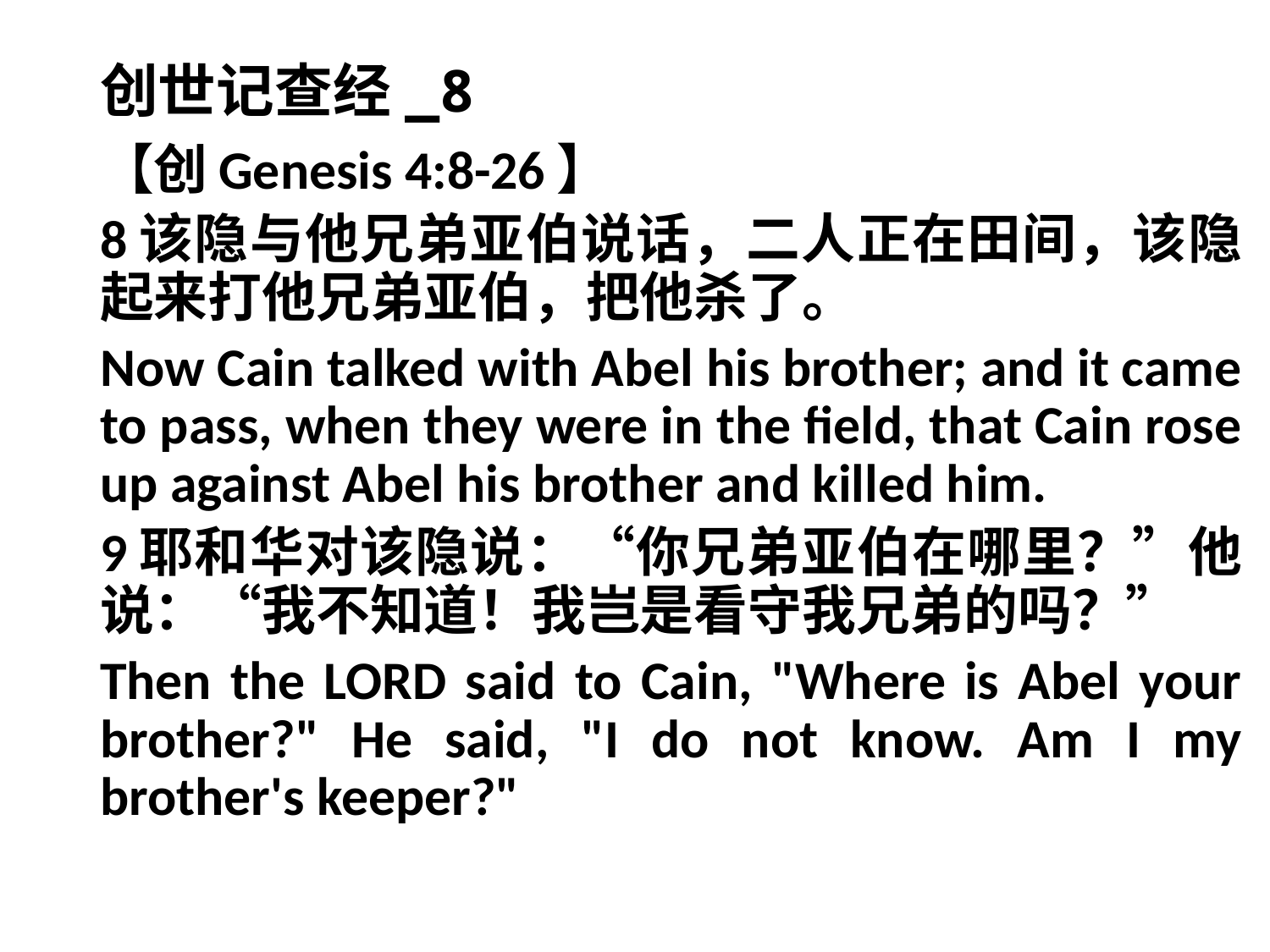

# 创世记查经_8
【创Genesis 4:8-26】
8该隐与他兄弟亚伯说话，二人正在田间，该隐起来打他兄弟亚伯，把他杀了。
Now Cain talked with Abel his brother; and it came to pass, when they were in the field, that Cain rose up against Abel his brother and killed him.
9耶和华对该隐说：“你兄弟亚伯在哪里？”他说：“我不知道！我岂是看守我兄弟的吗？”
Then the LORD said to Cain, "Where is Abel your brother?" He said, "I do not know. Am I my brother's keeper?"